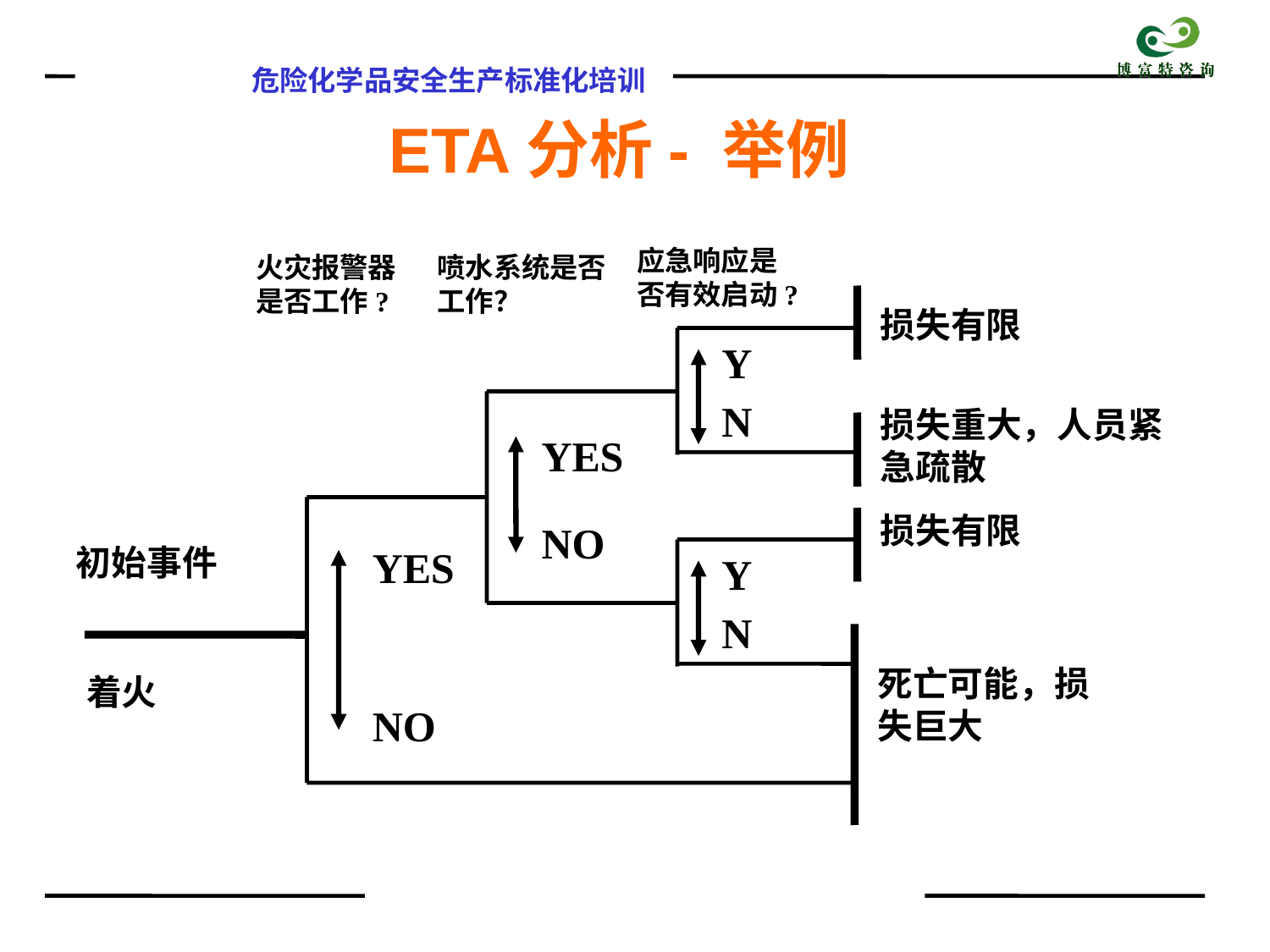

# ETA分析- 举例
应急响应是否有效启动?
火灾报警器是否工作?
喷水系统是否工作？

损失有限

Y
N

损失重大，人员紧急疏散

YES
NO

损失有限

初始事件
YES
NO

Y
N

死亡可能，损失巨大

着火